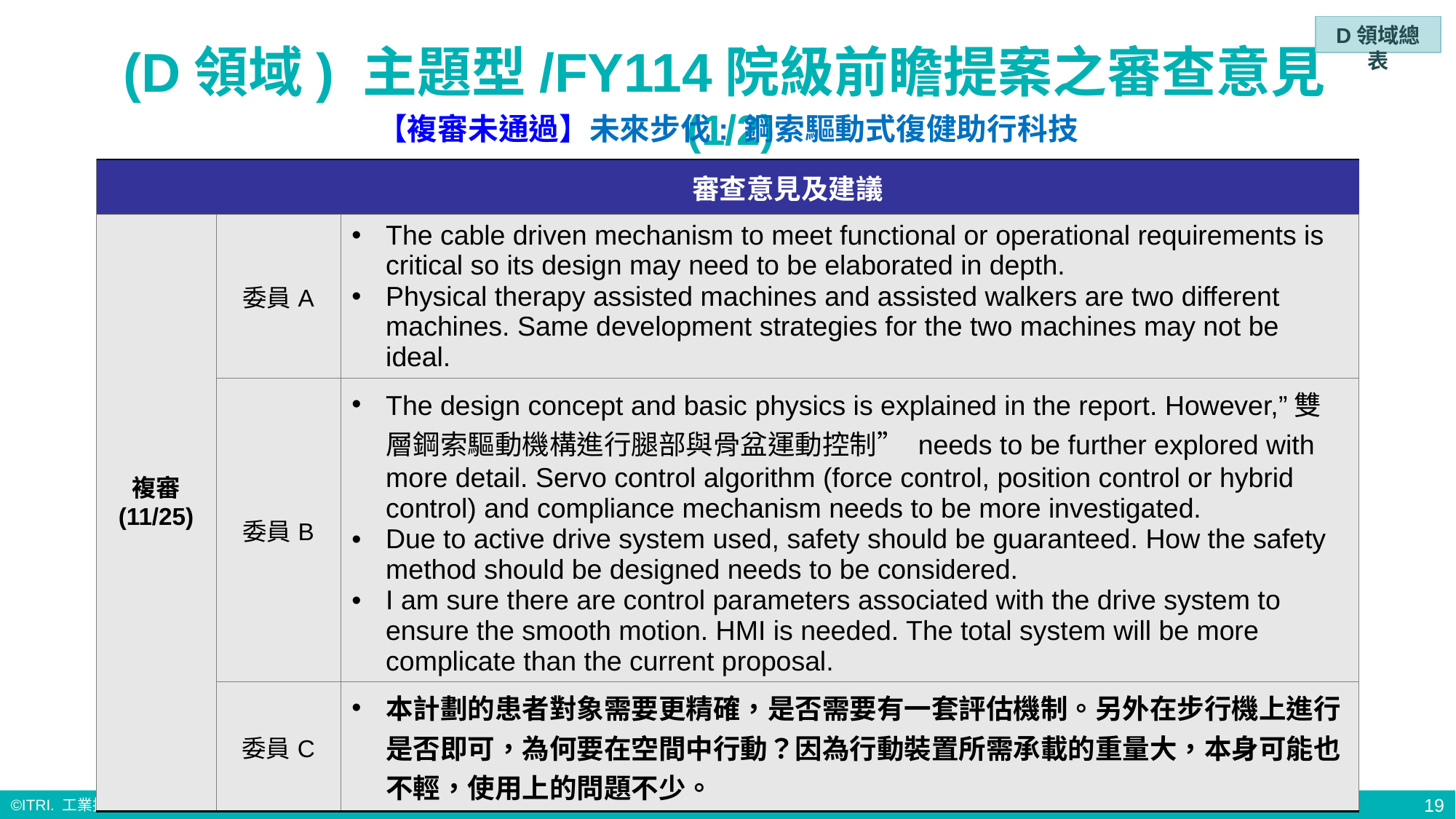

D領域總表
# (D領域) 主題型/FY114院級前瞻提案之審查意見(1/2)
【複審未通過】未來步伐: 鋼索驅動式復健助行科技

|  | 審查意見及建議 | 審查意見及建議 |
| --- | --- | --- |
| 複審 (11/25) | 委員A | The cable driven mechanism to meet functional or operational requirements is critical so its design may need to be elaborated in depth. Physical therapy assisted machines and assisted walkers are two different machines. Same development strategies for the two machines may not be ideal. |
|  | 委員B | The design concept and basic physics is explained in the report. However,”雙層鋼索驅動機構進行腿部與骨盆運動控制” needs to be further explored with more detail. Servo control algorithm (force control, position control or hybrid control) and compliance mechanism needs to be more investigated. Due to active drive system used, safety should be guaranteed. How the safety method should be designed needs to be considered. I am sure there are control parameters associated with the drive system to ensure the smooth motion. HMI is needed. The total system will be more complicate than the current proposal. |
|  | 委員C | 本計劃的患者對象需要更精確，是否需要有一套評估機制。另外在步行機上進行是否即可，為何要在空間中行動？因為行動裝置所需承載的重量大，本身可能也不輕，使用上的問題不少。 |
19